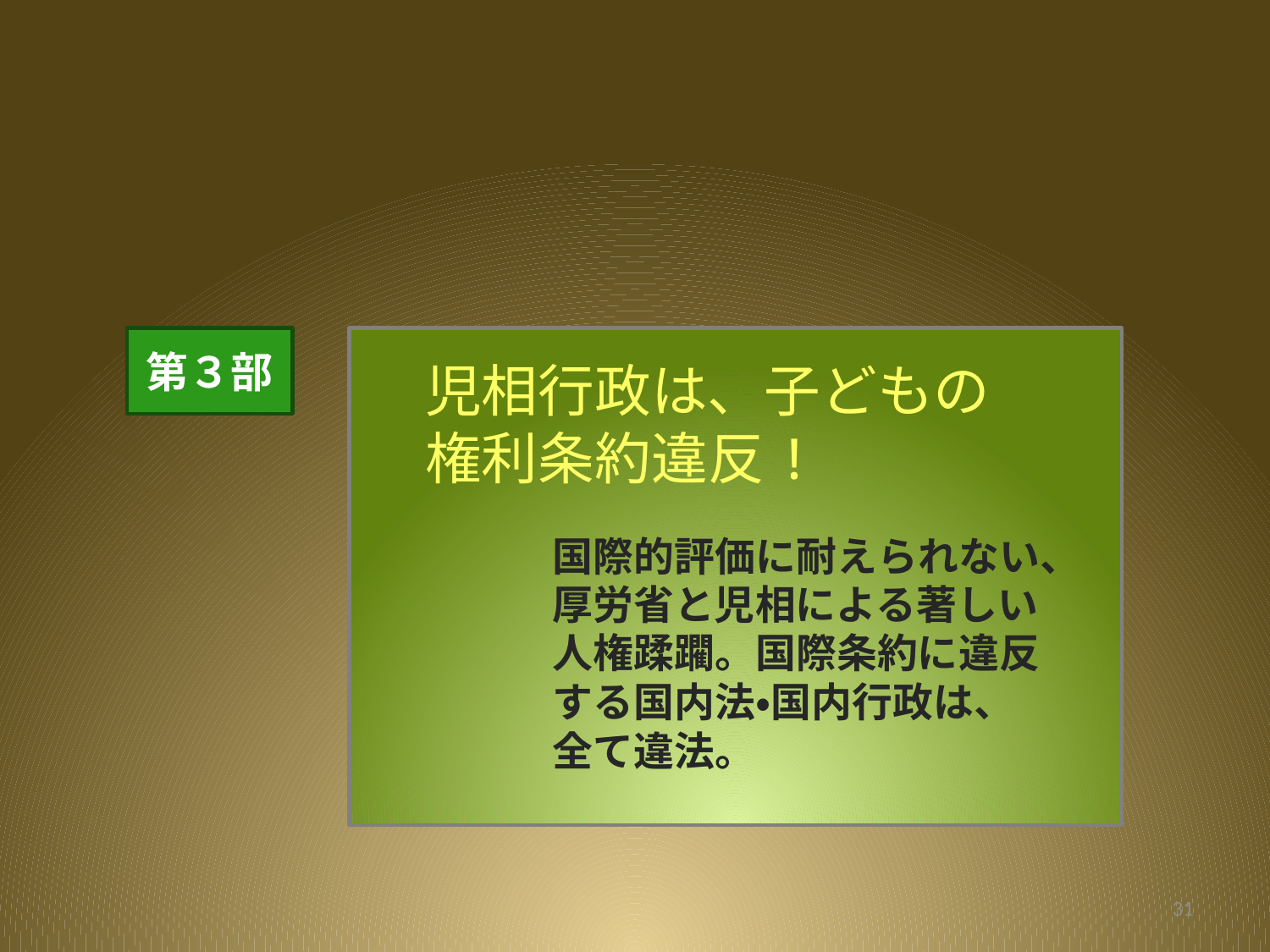

第３部

児相行政は、子どもの権利条約違反!

国際的評価に耐えられない、厚労省と児相による著しい人権蹂躙。国際条約に違反する国内法・国内行政は、全て違法。
31